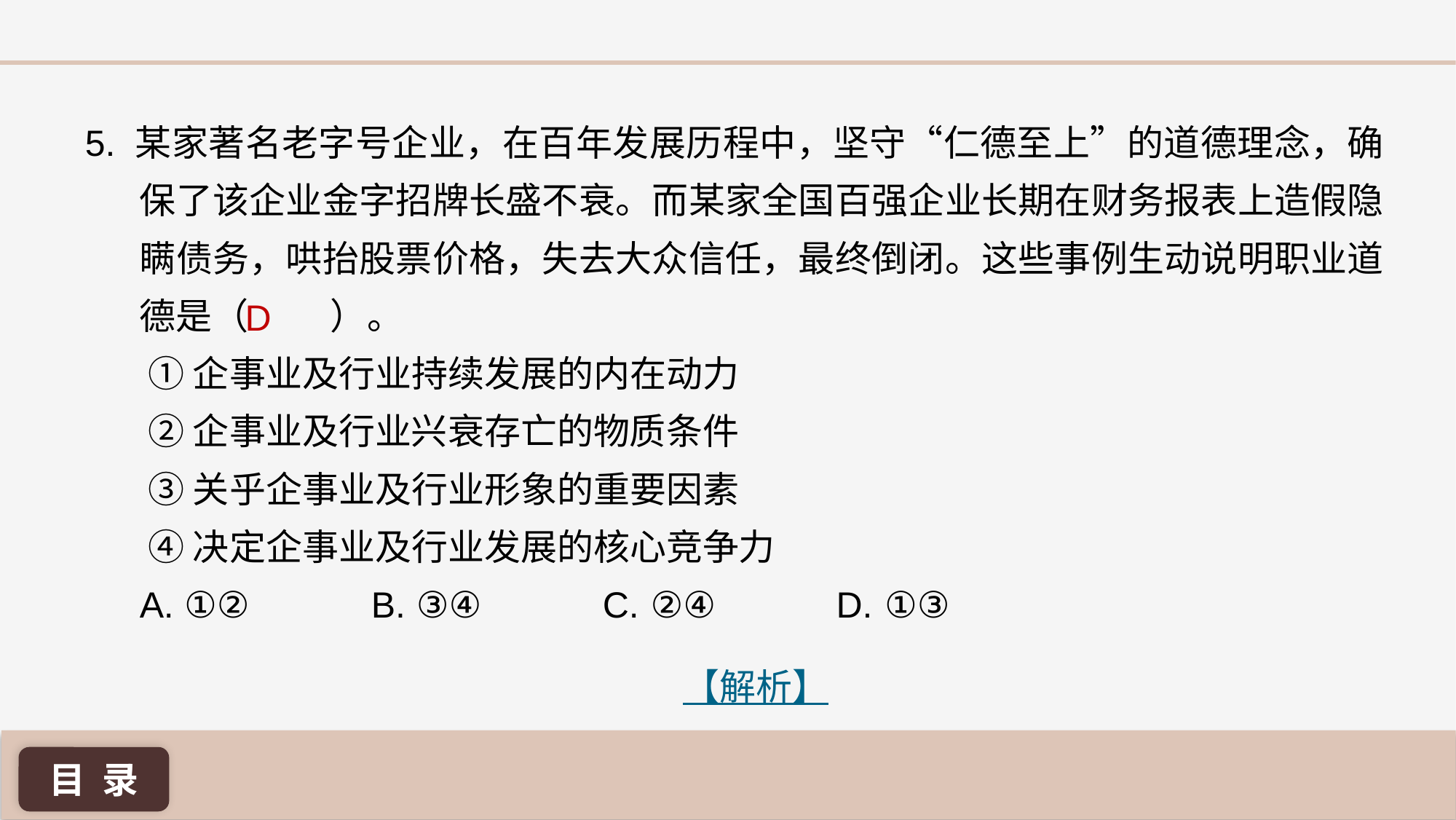

5. 某家著名老字号企业，在百年发展历程中，坚守“仁德至上”的道德理念，确保了该企业金字招牌长盛不衰。而某家全国百强企业长期在财务报表上造假隐瞒债务，哄抬股票价格，失去大众信任，最终倒闭。这些事例生动说明职业道德是（          ）。
	 ①企事业及行业持续发展的内在动力
	 ②企事业及行业兴衰存亡的物质条件
	 ③关乎企事业及行业形象的重要因素
	 ④决定企事业及行业发展的核心竞争力
A. ①②            B. ③④            C. ②④            D. ①③
D
【解析】